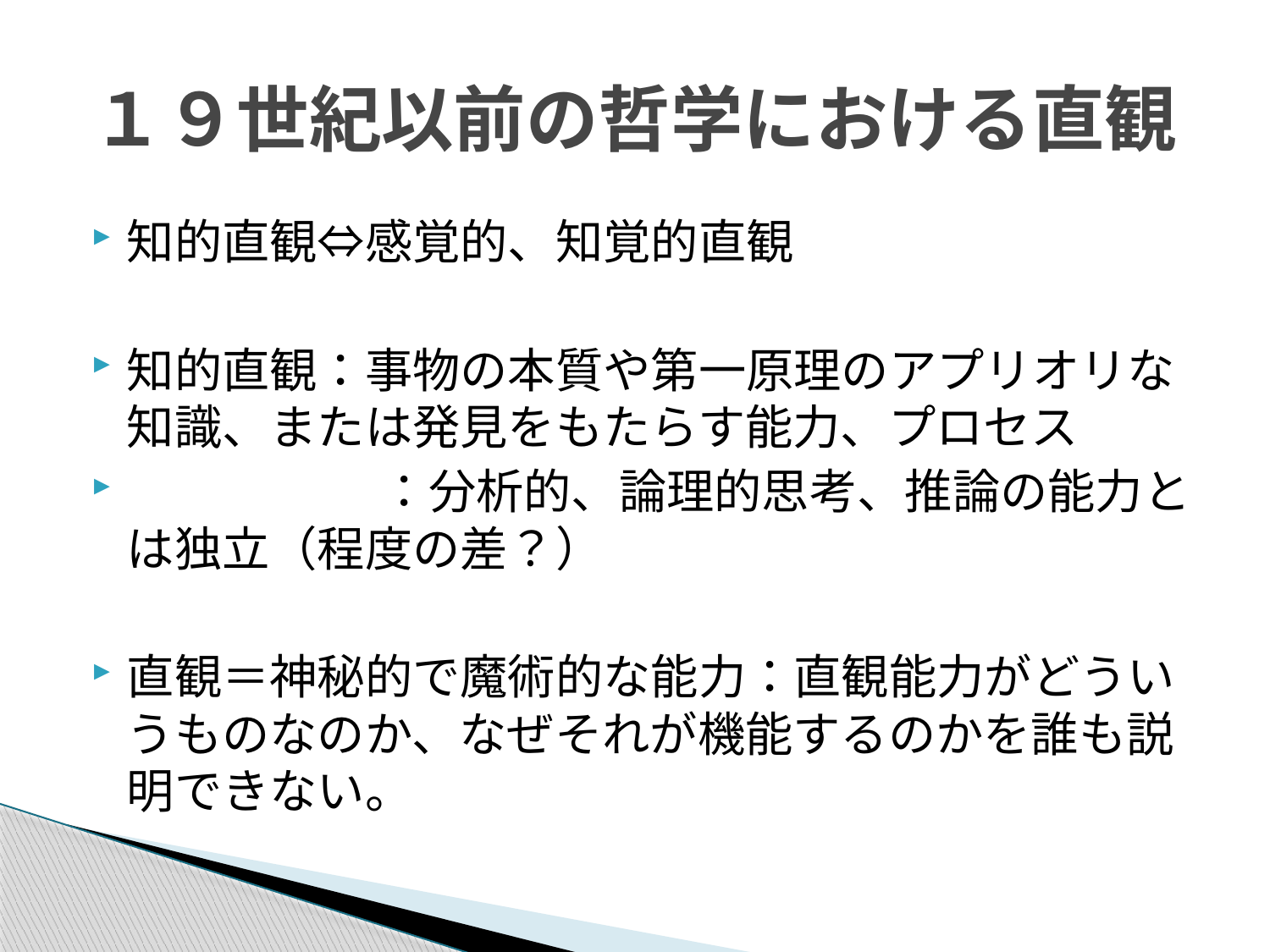

# １９世紀以前の哲学における直観
知的直観⇔感覚的、知覚的直観

知的直観：事物の本質や第一原理のアプリオリな知識、または発見をもたらす能力、プロセス
　		：分析的、論理的思考、推論の能力とは独立（程度の差？）

直観＝神秘的で魔術的な能力：直観能力がどういうものなのか、なぜそれが機能するのかを誰も説明できない。